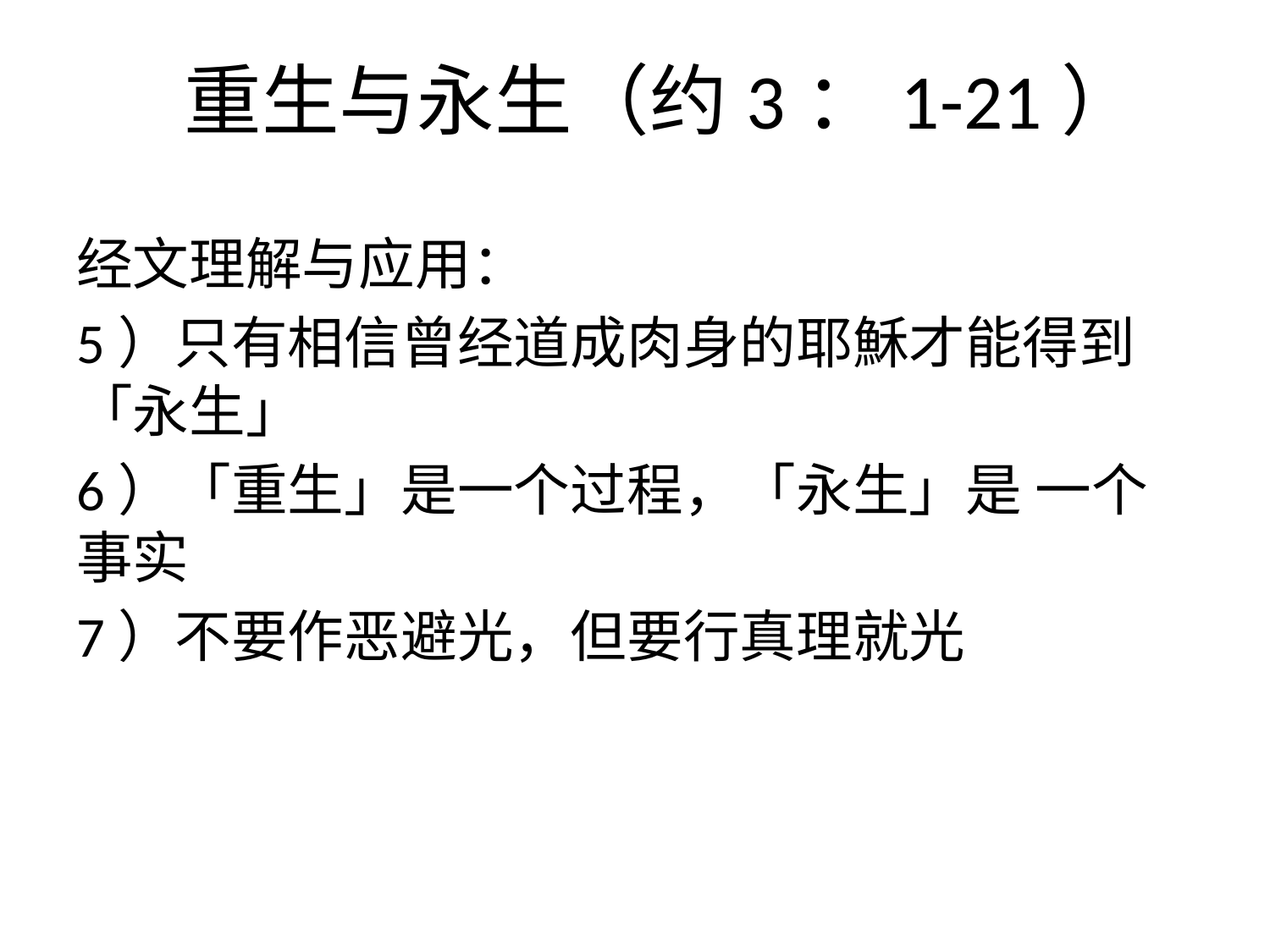

# 重生与永生（约3：1-21）
经文理解与应用：
5）只有相信曾经道成肉身的耶穌才能得到「永生」
6）「重生」是一个过程，「永生」是 一个事实
7）不要作恶避光，但要行真理就光